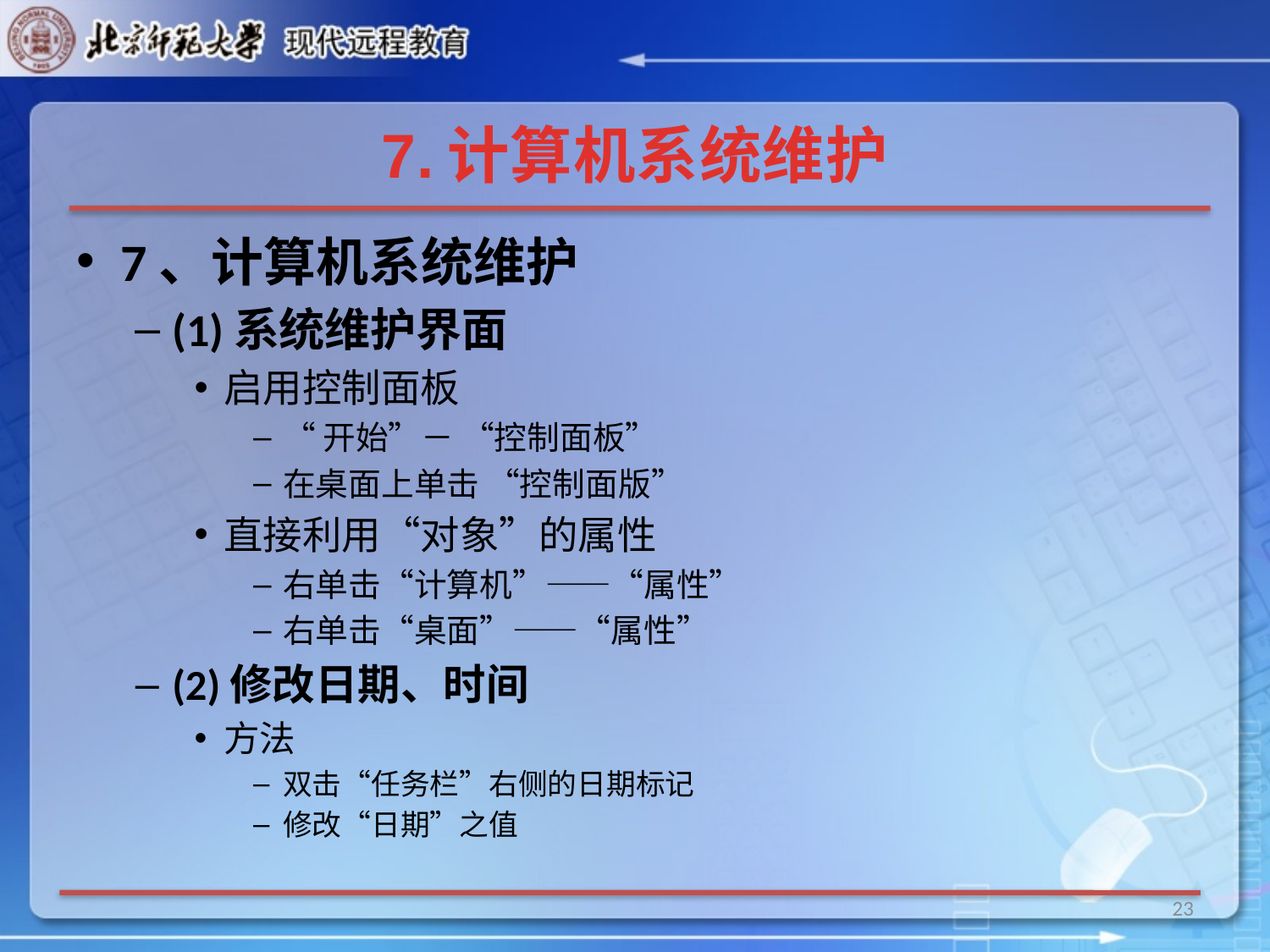

# 7.计算机系统维护
7、计算机系统维护
(1)系统维护界面
启用控制面板
“开始”－ “控制面板”
在桌面上单击 “控制面版”
直接利用“对象”的属性
右单击“计算机”——“属性”
右单击“桌面”——“属性”
(2)修改日期、时间
方法
双击“任务栏”右侧的日期标记
修改“日期”之值
23